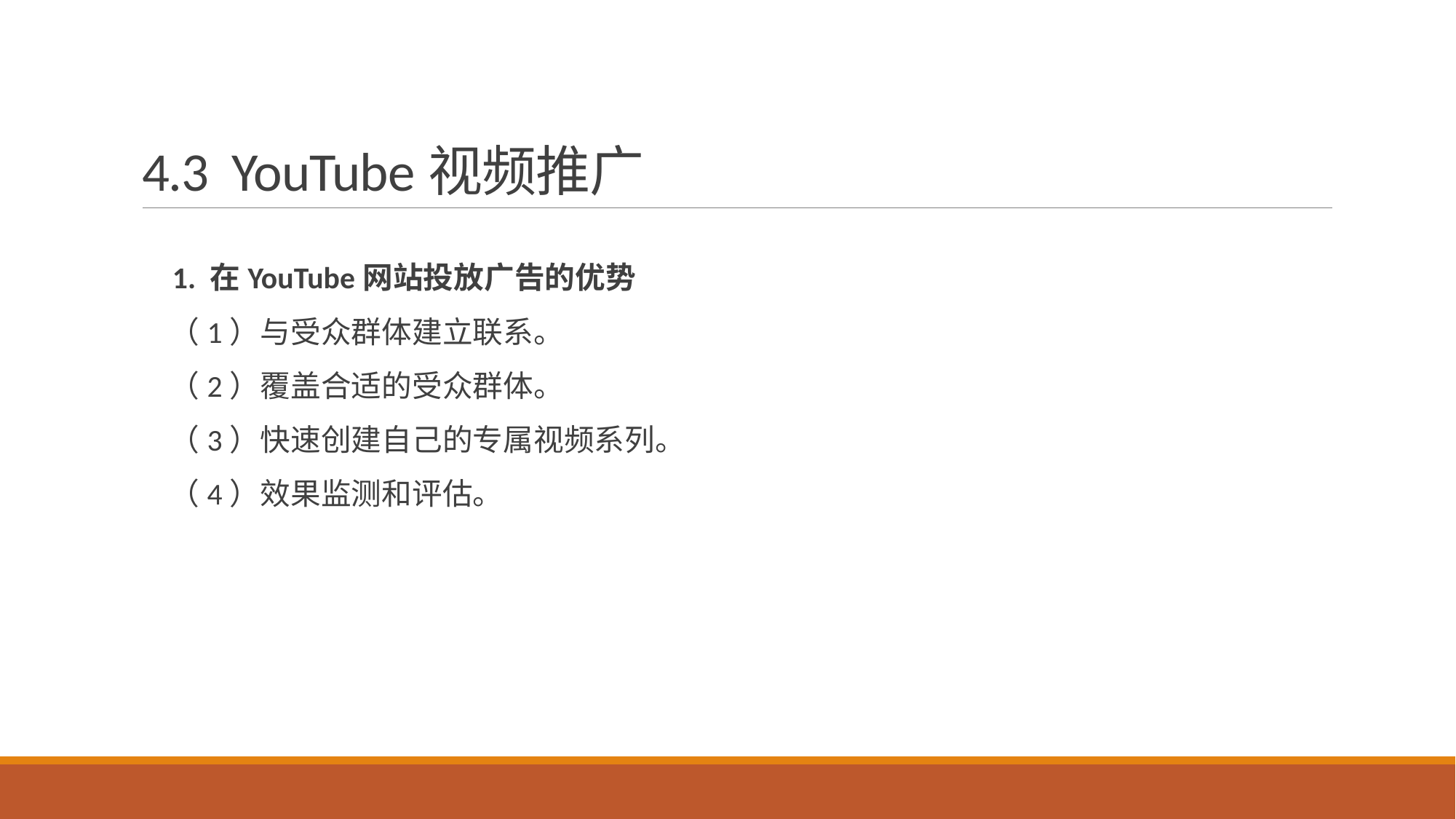

# 4.3  YouTube视频推广
  1. 在YouTube网站投放广告的优势
（1）与受众群体建立联系。
（2）覆盖合适的受众群体。
（3）快速创建自己的专属视频系列。
（4）效果监测和评估。